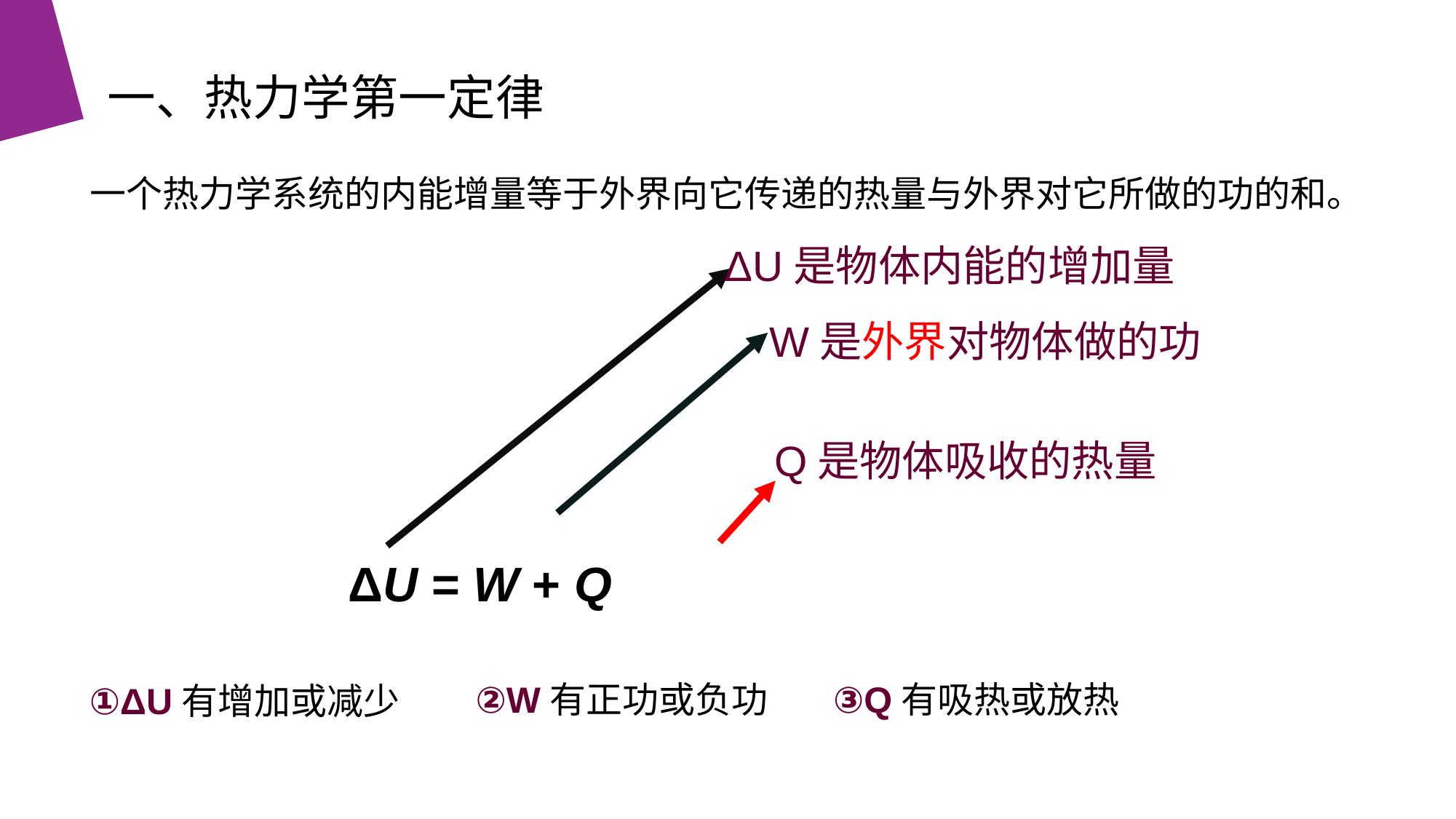

一、热力学第一定律
一个热力学系统的内能增量等于外界向它传递的热量与外界对它所做的功的和。
ΔU是物体内能的增加量

W是外界对物体做的功

Q是物体吸收的热量

   ΔU = W + Q
②W有正功或负功
③Q有吸热或放热
①ΔU有增加或减少